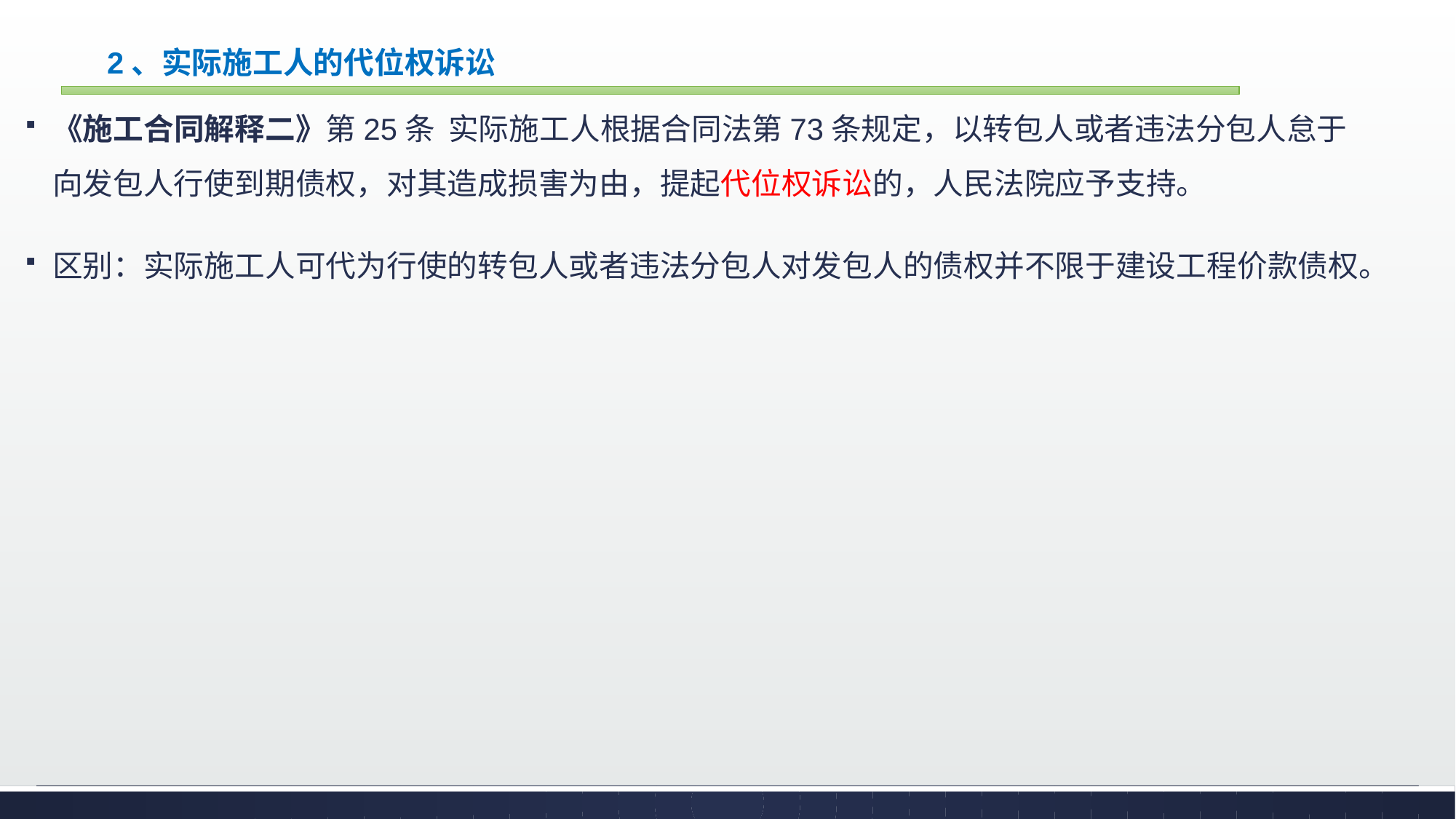

# 2、实际施工人的代位权诉讼

《施工合同解释二》第25条  实际施工人根据合同法第73条规定，以转包人或者违法分包人怠于向发包人行使到期债权，对其造成损害为由，提起代位权诉讼的，人民法院应予支持。
区别：实际施工人可代为行使的转包人或者违法分包人对发包人的债权并不限于建设工程价款债权。